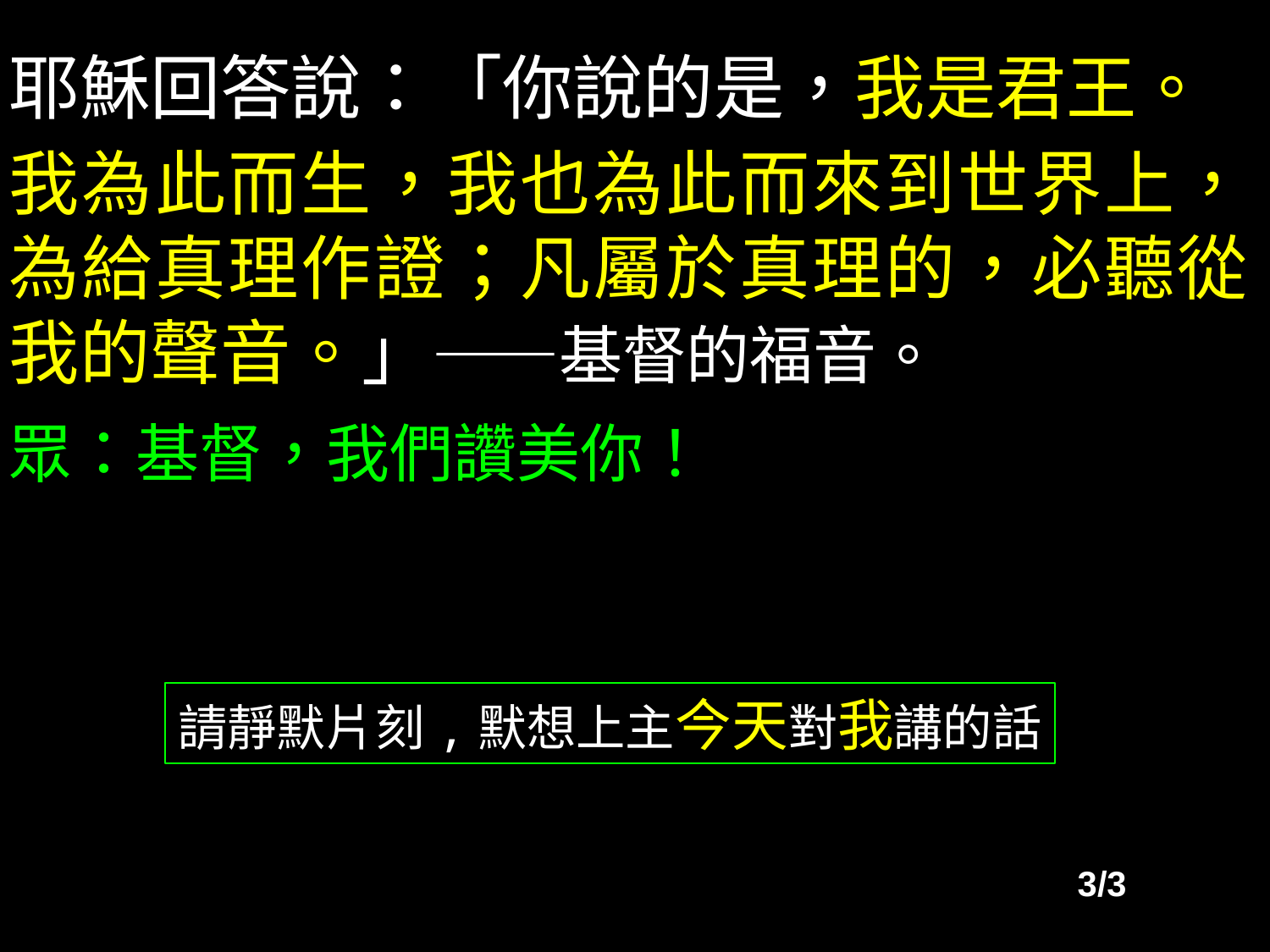

耶穌回答說：「你說的是，我是君王。
我為此而生，我也為此而來到世界上，為給真理作證；凡屬於真理的，必聽從我的聲音。」——基督的福音。
眾：基督，我們讚美你！

請靜默片刻,默想上主今天對我講的話
3/3